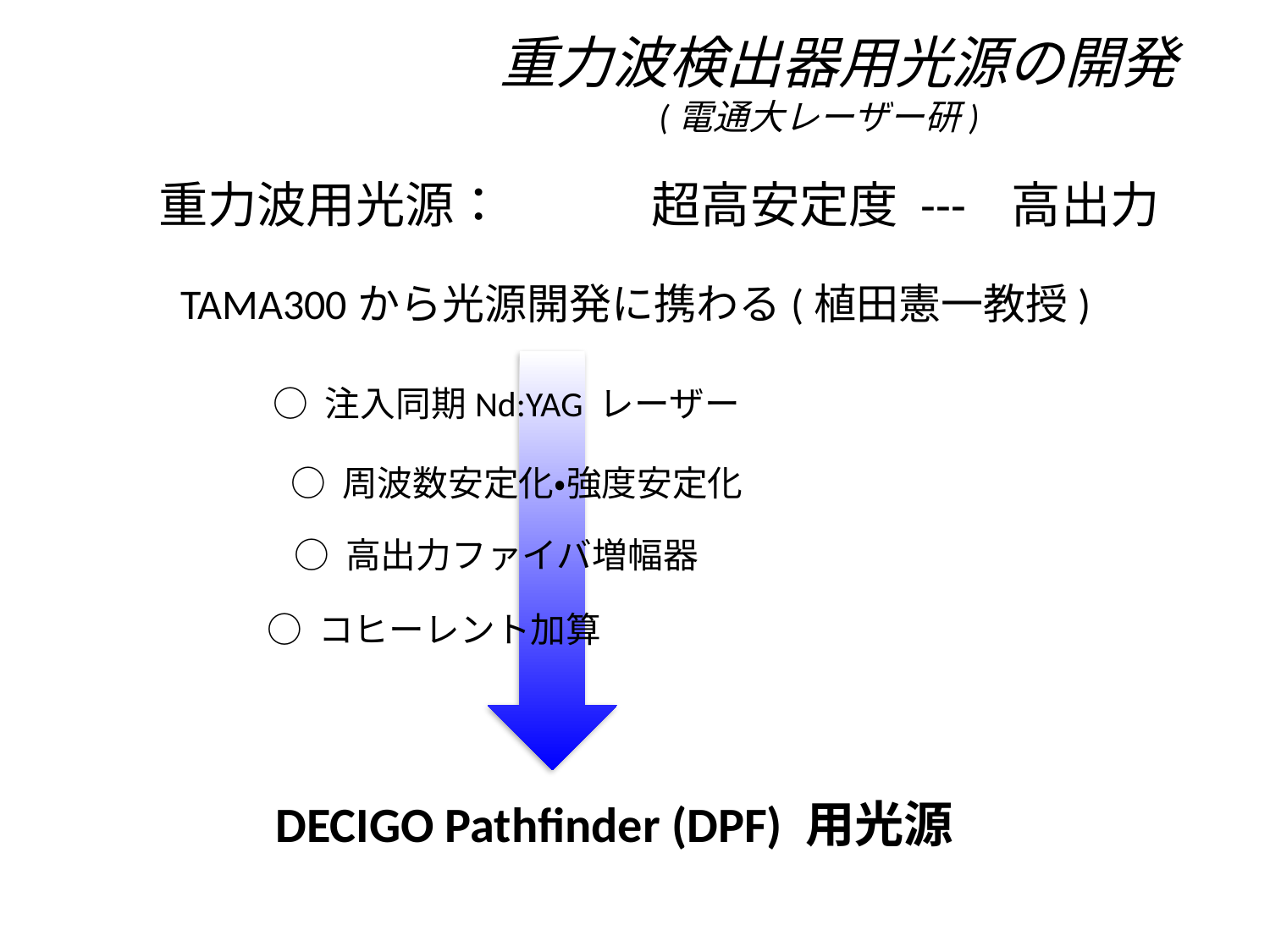

# 重力波検出器用光源の開発 (電通大レーザー研)
重力波用光源：　　　超高安定度 ---   高出力
TAMA300から光源開発に携わる(植田憲一教授)

○ 注入同期Nd:YAG レーザー
○ 周波数安定化・強度安定化
○ 高出力ファイバ増幅器
○ コヒーレント加算
DECIGO Pathfinder (DPF) 用光源